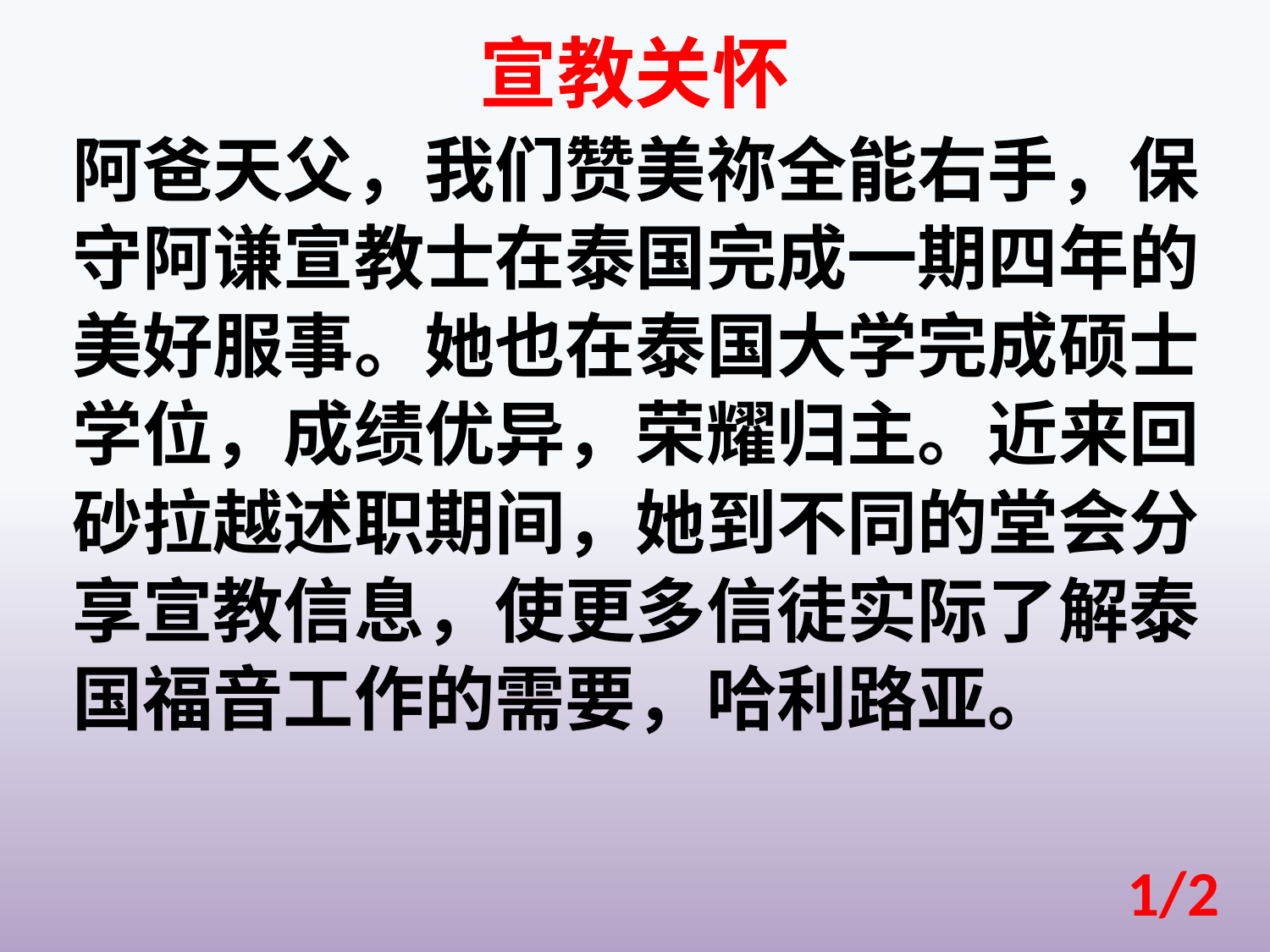

宣教关怀
阿爸天父，我们赞美祢全能右手，保守阿谦宣教士在泰国完成一期四年的美好服事。她也在泰国大学完成硕士学位，成绩优异，荣耀归主。近来回砂拉越述职期间，她到不同的堂会分享宣教信息，使更多信徒实际了解泰国福音工作的需要，哈利路亚。
1/2